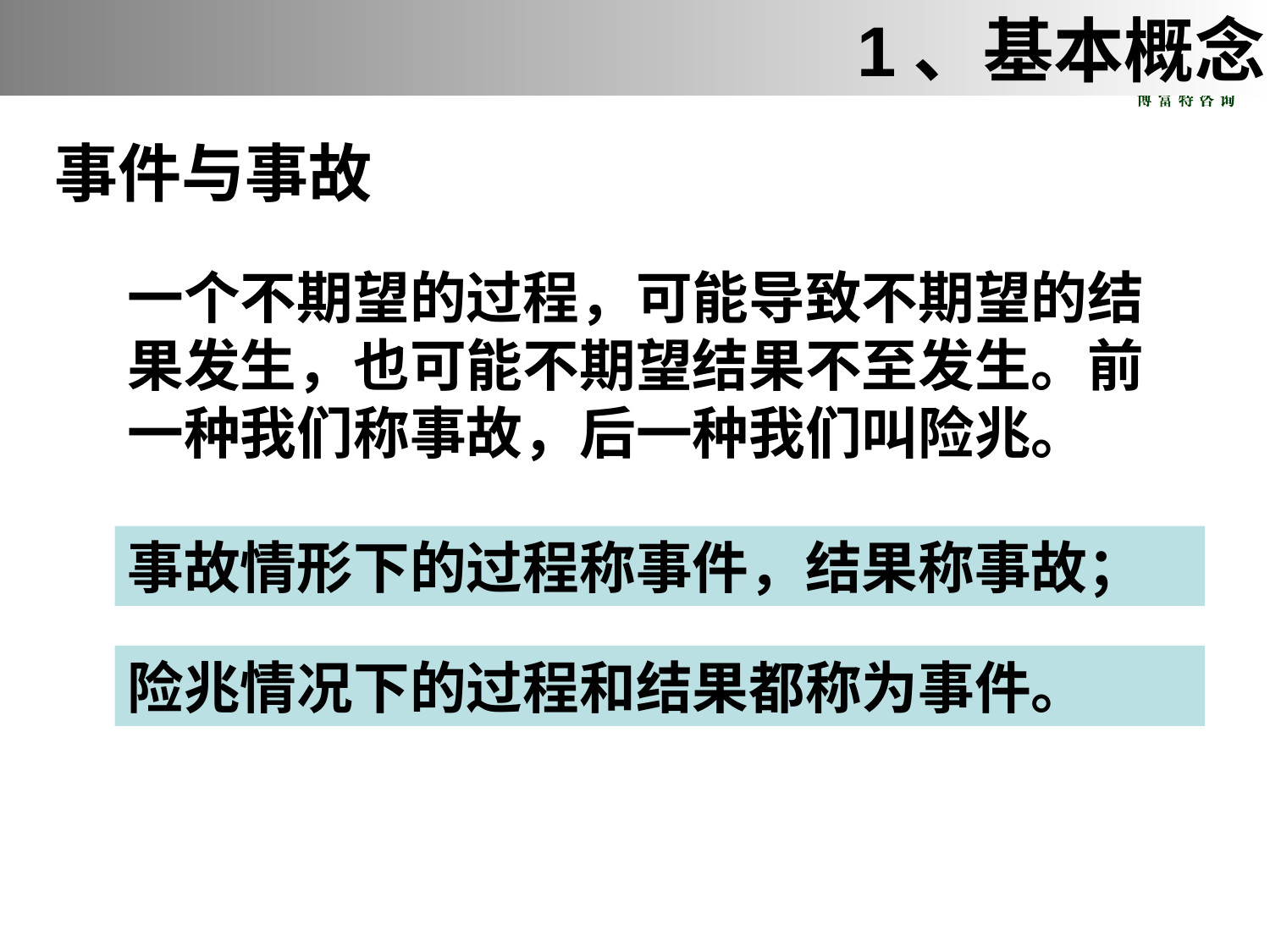

1、基本概念
事件与事故
一个不期望的过程，可能导致不期望的结果发生，也可能不期望结果不至发生。前一种我们称事故，后一种我们叫险兆。
事故情形下的过程称事件，结果称事故；
险兆情况下的过程和结果都称为事件。